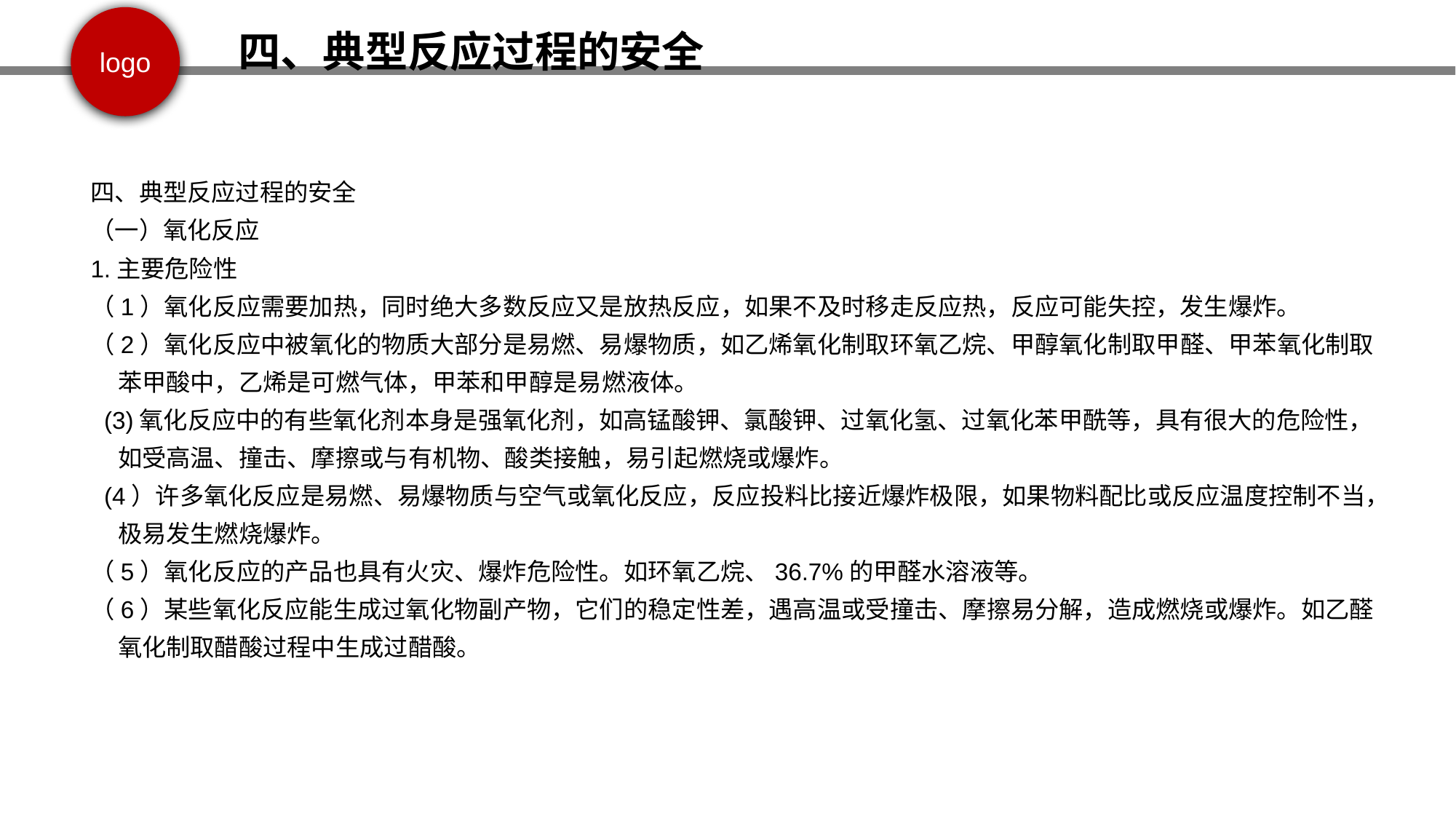

四、典型反应过程的安全
四、典型反应过程的安全
（一）氧化反应
1.主要危险性
（1）氧化反应需要加热，同时绝大多数反应又是放热反应，如果不及时移走反应热，反应可能失控，发生爆炸。
（2）氧化反应中被氧化的物质大部分是易燃、易爆物质，如乙烯氧化制取环氧乙烷、甲醇氧化制取甲醛、甲苯氧化制取苯甲酸中，乙烯是可燃气体，甲苯和甲醇是易燃液体。
  (3)氧化反应中的有些氧化剂本身是强氧化剂，如高锰酸钾、氯酸钾、过氧化氢、过氧化苯甲酰等，具有很大的危险性，如受高温、撞击、摩擦或与有机物、酸类接触，易引起燃烧或爆炸。
  (4）许多氧化反应是易燃、易爆物质与空气或氧化反应，反应投料比接近爆炸极限，如果物料配比或反应温度控制不当，极易发生燃烧爆炸。
（5）氧化反应的产品也具有火灾、爆炸危险性。如环氧乙烷、36.7%的甲醛水溶液等。
（6）某些氧化反应能生成过氧化物副产物，它们的稳定性差，遇高温或受撞击、摩擦易分解，造成燃烧或爆炸。如乙醛氧化制取醋酸过程中生成过醋酸。